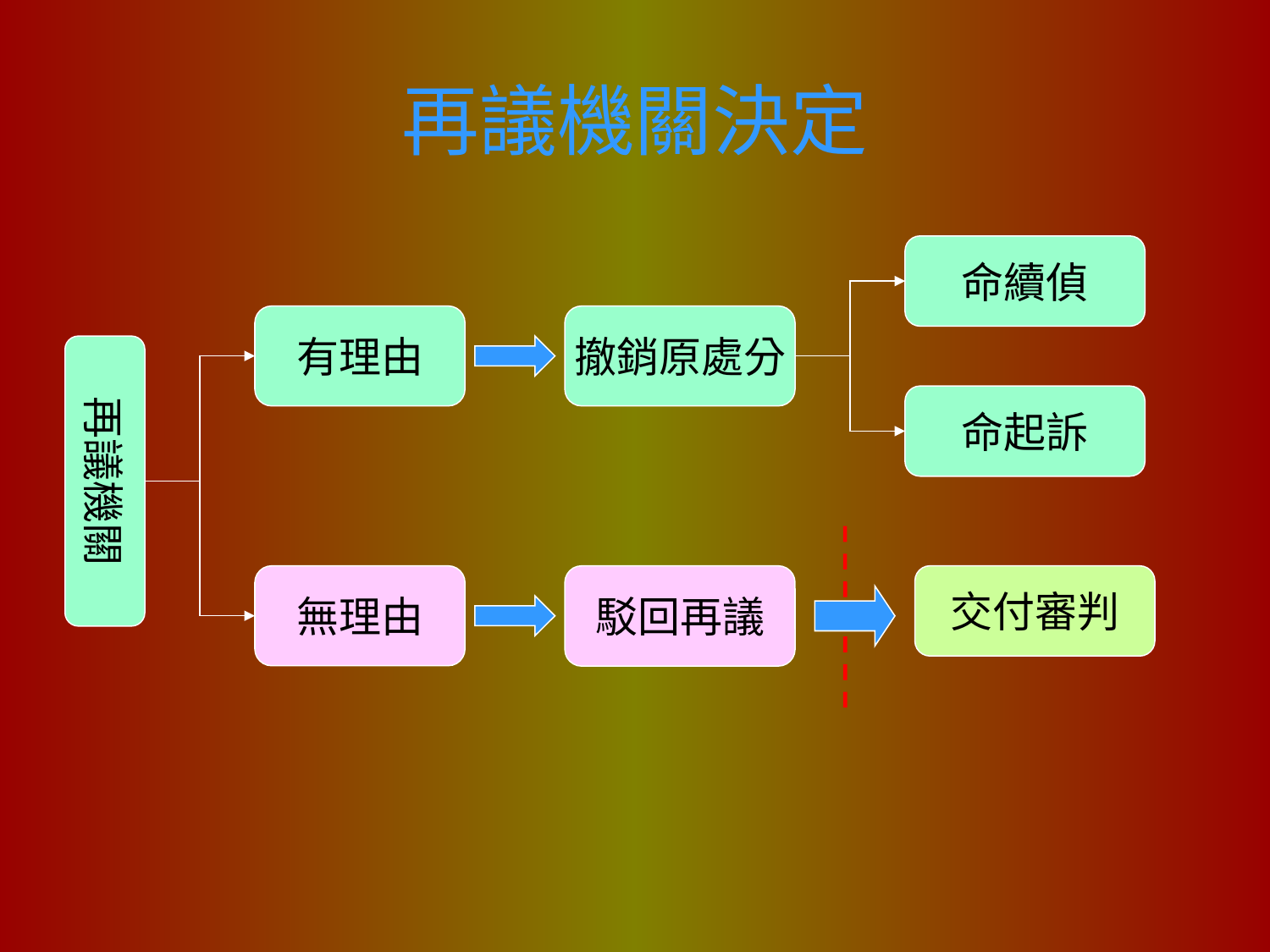

# 再議機關決定
命續偵
有理由
撤銷原處分
再議機關

命起訴

無理由
駁回再議
交付審判